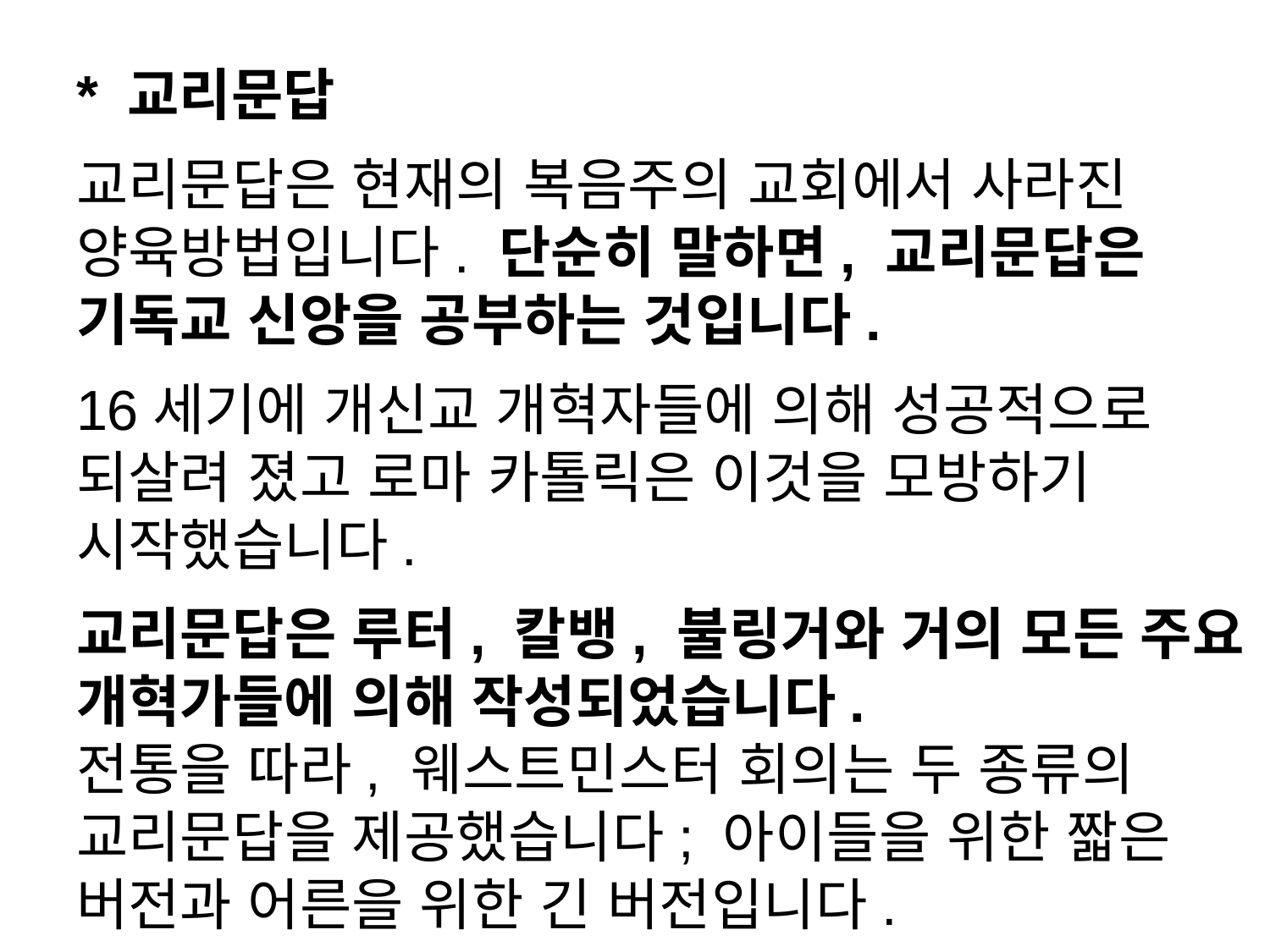

* 교리문답
교리문답은 현재의 복음주의 교회에서 사라진 양육방법입니다. 단순히 말하면, 교리문답은 기독교 신앙을 공부하는 것입니다.
16세기에 개신교 개혁자들에 의해 성공적으로 되살려 졌고 로마 카톨릭은 이것을 모방하기 시작했습니다.
교리문답은 루터, 칼뱅, 불링거와 거의 모든 주요 개혁가들에 의해 작성되었습니다.
전통을 따라, 웨스트민스터 회의는 두 종류의 교리문답을 제공했습니다; 아이들을 위한 짧은 버전과 어른을 위한 긴 버전입니다.